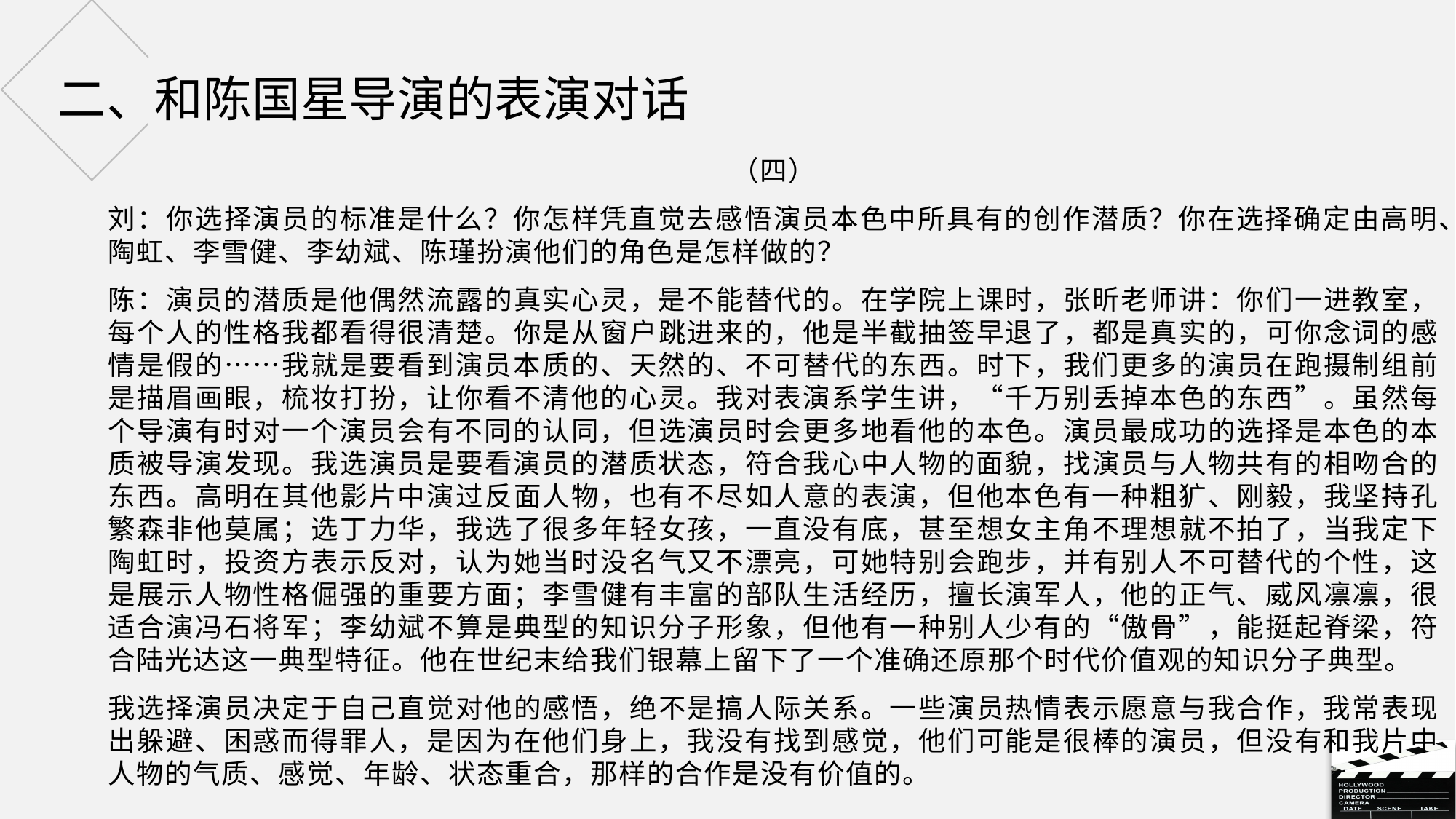

# 二、和陈国星导演的表演对话
（四）
刘：你选择演员的标准是什么？你怎样凭直觉去感悟演员本色中所具有的创作潜质？你在选择确定由高明、陶虹、李雪健、李幼斌、陈瑾扮演他们的角色是怎样做的？
陈：演员的潜质是他偶然流露的真实心灵，是不能替代的。在学院上课时，张昕老师讲：你们一进教室，每个人的性格我都看得很清楚。你是从窗户跳进来的，他是半截抽签早退了，都是真实的，可你念词的感情是假的……我就是要看到演员本质的、天然的、不可替代的东西。时下，我们更多的演员在跑摄制组前是描眉画眼，梳妆打扮，让你看不清他的心灵。我对表演系学生讲，“千万别丢掉本色的东西”。虽然每个导演有时对一个演员会有不同的认同，但选演员时会更多地看他的本色。演员最成功的选择是本色的本质被导演发现。我选演员是要看演员的潜质状态，符合我心中人物的面貌，找演员与人物共有的相吻合的东西。高明在其他影片中演过反面人物，也有不尽如人意的表演，但他本色有一种粗犷、刚毅，我坚持孔繁森非他莫属；选丁力华，我选了很多年轻女孩，一直没有底，甚至想女主角不理想就不拍了，当我定下陶虹时，投资方表示反对，认为她当时没名气又不漂亮，可她特别会跑步，并有别人不可替代的个性，这是展示人物性格倔强的重要方面；李雪健有丰富的部队生活经历，擅长演军人，他的正气、威风凛凛，很适合演冯石将军；李幼斌不算是典型的知识分子形象，但他有一种别人少有的“傲骨”，能挺起脊梁，符合陆光达这一典型特征。他在世纪末给我们银幕上留下了一个准确还原那个时代价值观的知识分子典型。
我选择演员决定于自己直觉对他的感悟，绝不是搞人际关系。一些演员热情表示愿意与我合作，我常表现出躲避、困惑而得罪人，是因为在他们身上，我没有找到感觉，他们可能是很棒的演员，但没有和我片中人物的气质、感觉、年龄、状态重合，那样的合作是没有价值的。